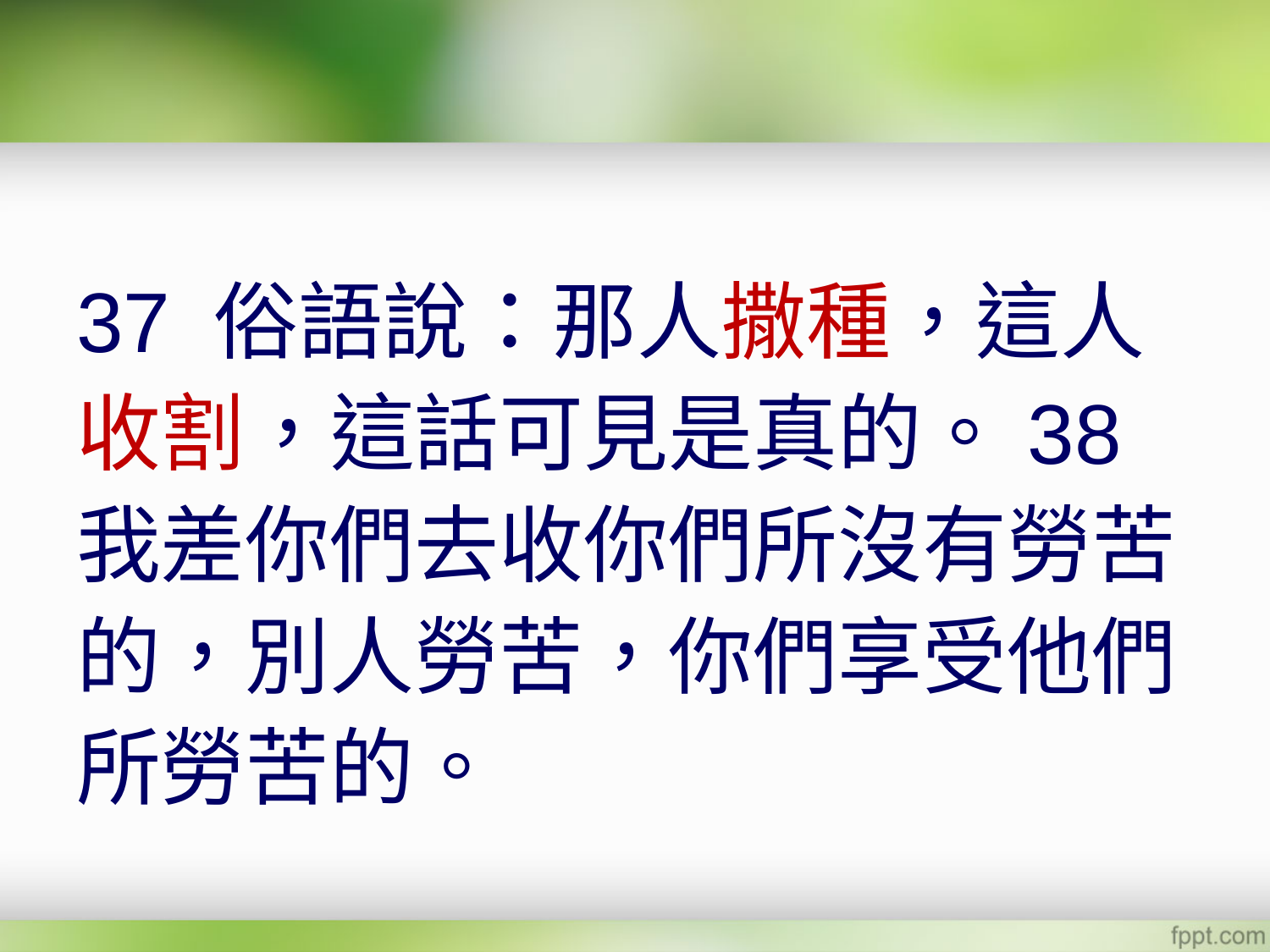

37 俗語說：那人撒種，這人收割，這話可見是真的。38 我差你們去收你們所沒有勞苦的，別人勞苦，你們享受他們所勞苦的。